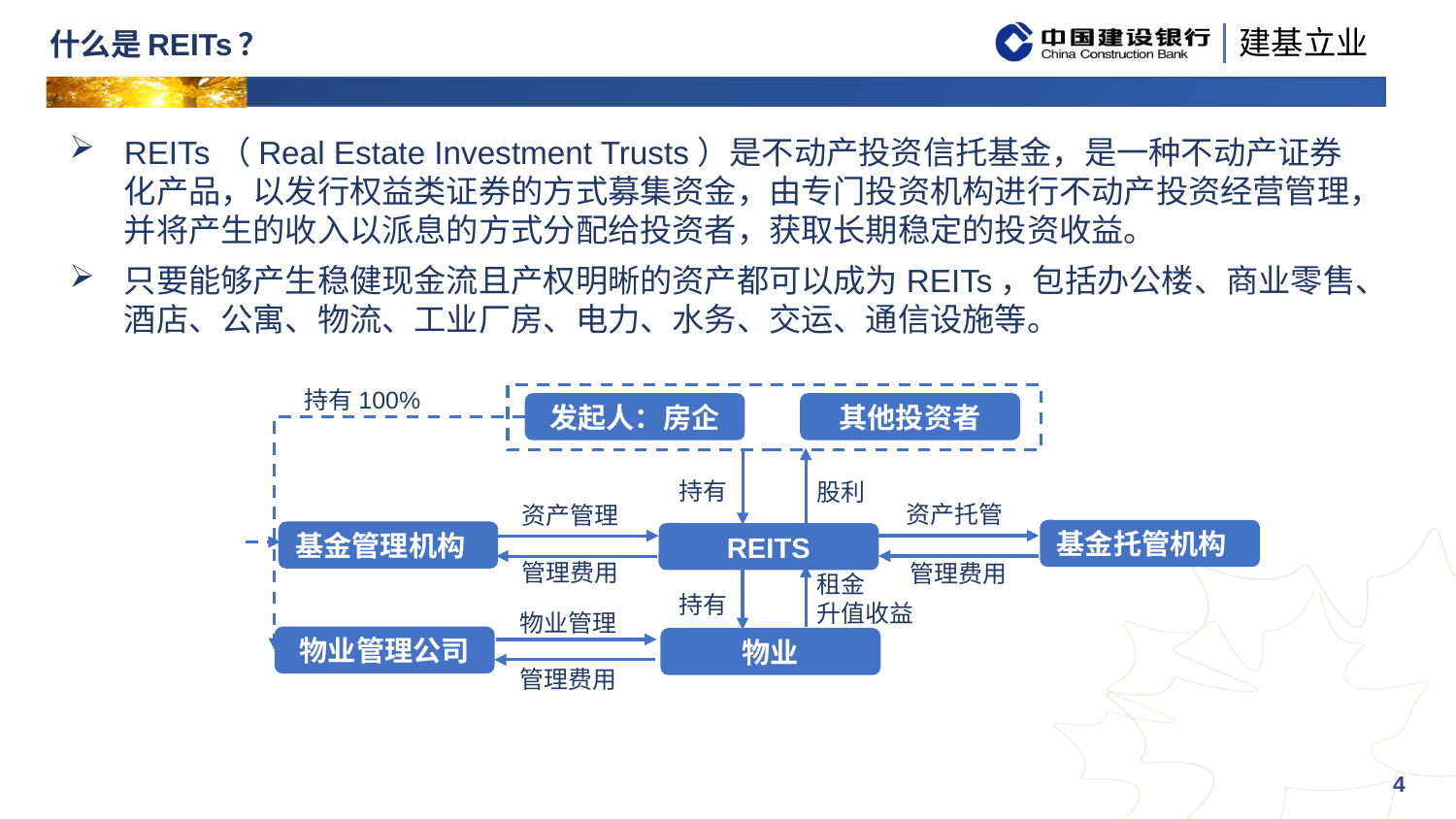

# 什么是REITs？
REITs（Real Estate Investment Trusts）是不动产投资信托基金，是一种不动产证券化产品，以发行权益类证券的方式募集资金，由专门投资机构进行不动产投资经营管理，并将产生的收入以派息的方式分配给投资者，获取长期稳定的投资收益。
只要能够产生稳健现金流且产权明晰的资产都可以成为REITs，包括办公楼、商业零售、酒店、公寓、物流、工业厂房、电力、水务、交运、通信设施等。
持有100%

其他投资者
发起人：房企
持有
股利
资产托管
资产管理
基金托管机构
基金管理机构
REITS
管理费用
管理费用
租金
升值收益
持有
物业管理
物业管理公司
物业
管理费用
4